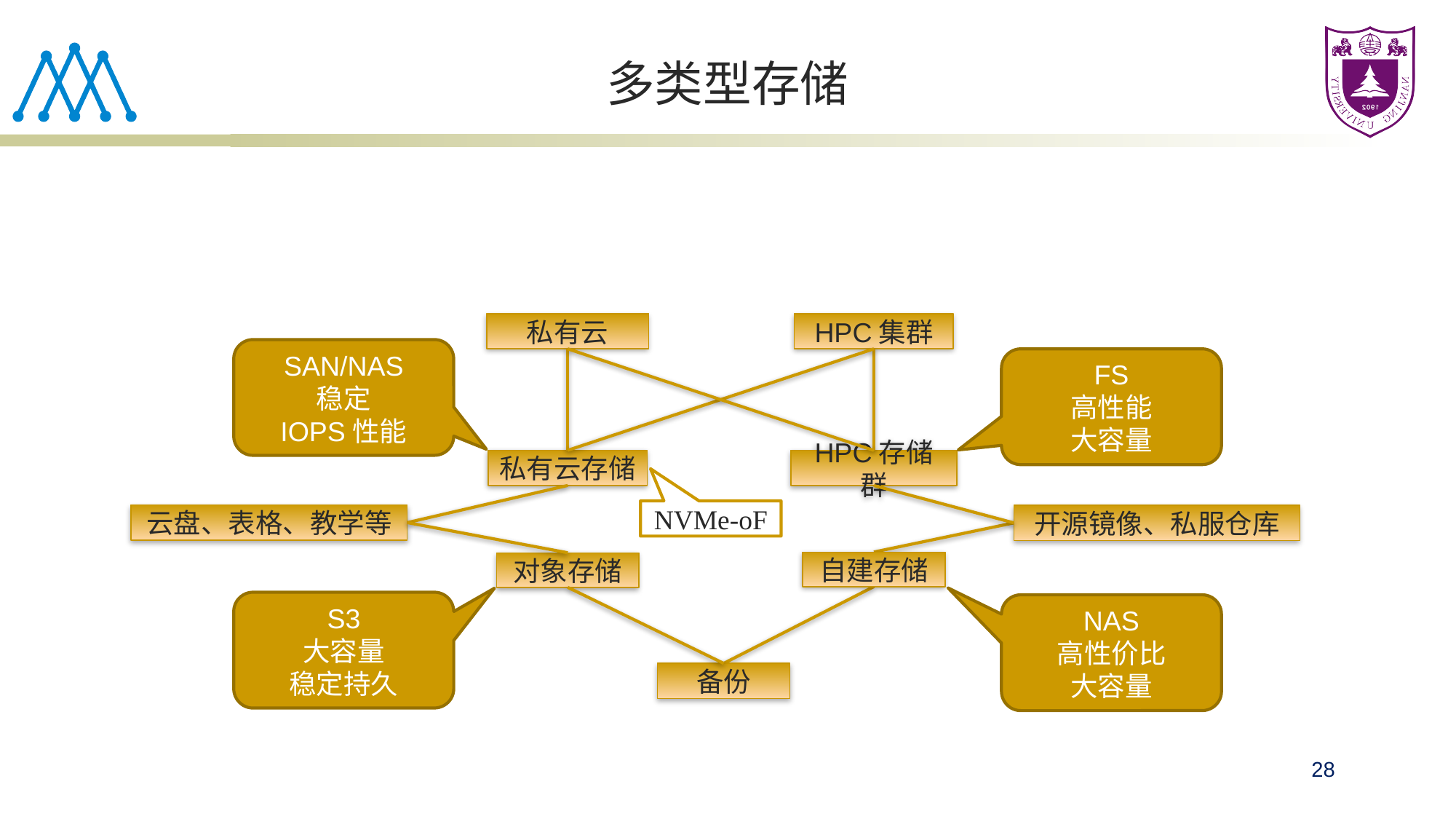

# 多类型存储

私有云
HPC集群
SAN/NAS
稳定
IOPS性能
FS
高性能
大容量
私有云存储
HPC存储群
NVMe-oF
云盘、表格、教学等
开源镜像、私服仓库
自建存储
对象存储
S3
大容量
稳定持久
NAS
高性价比
大容量
备份
28